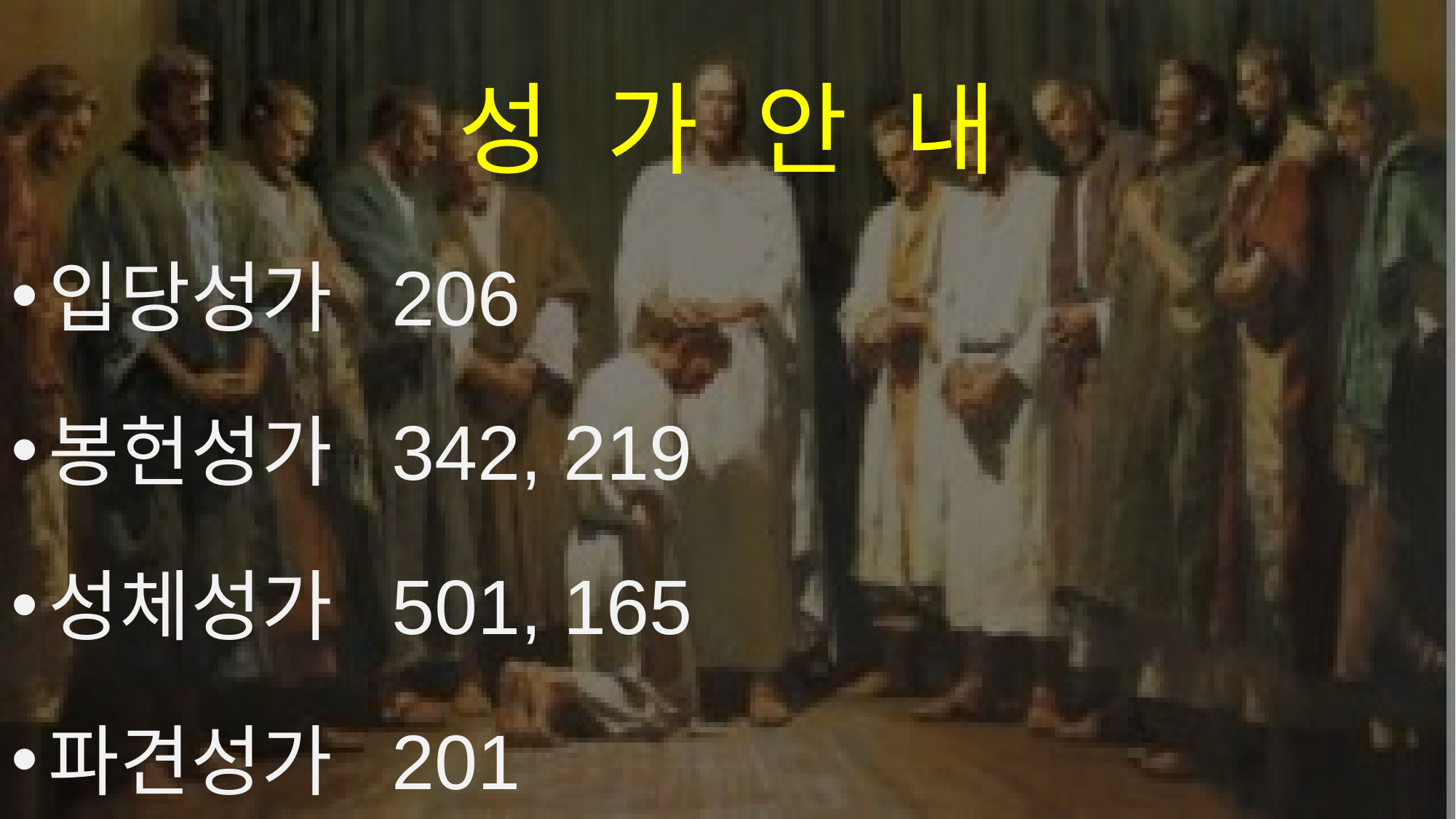

성  가  안  내
입당성가  206
봉헌성가  342, 219
성체성가  501, 165
파견성가  201